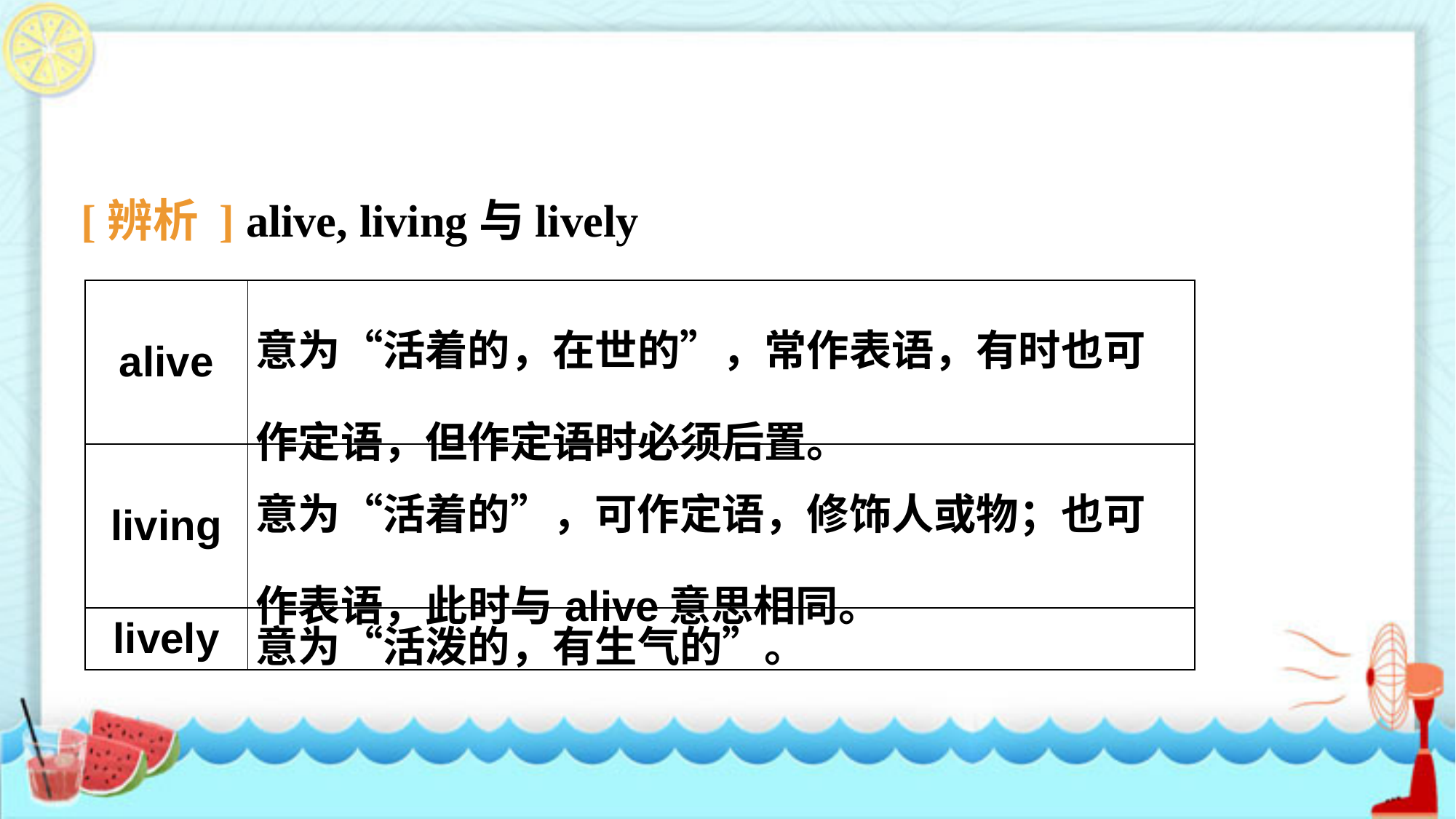

[辨析 ] alive, living与lively
| alive | 意为“活着的，在世的”，常作表语，有时也可作定语，但作定语时必须后置。 |
| --- | --- |
| living | 意为“活着的”，可作定语，修饰人或物；也可作表语，此时与alive意思相同。 |
| lively | 意为“活泼的，有生气的”。 |